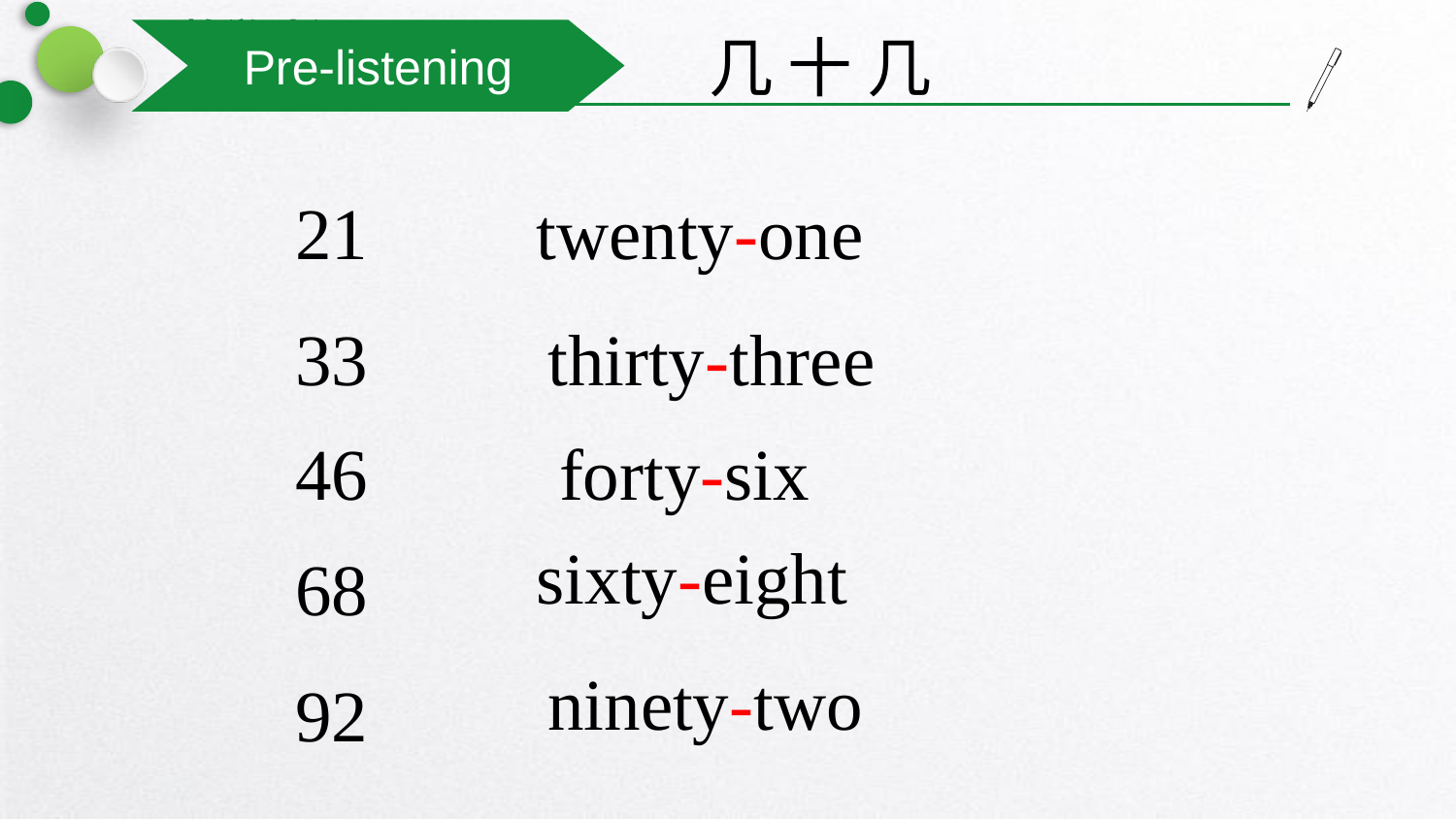

Pre-listening
几 十 几
21
twenty-one

33
thirty-three
46
forty-six
sixty-eight
68
ninety-two
92